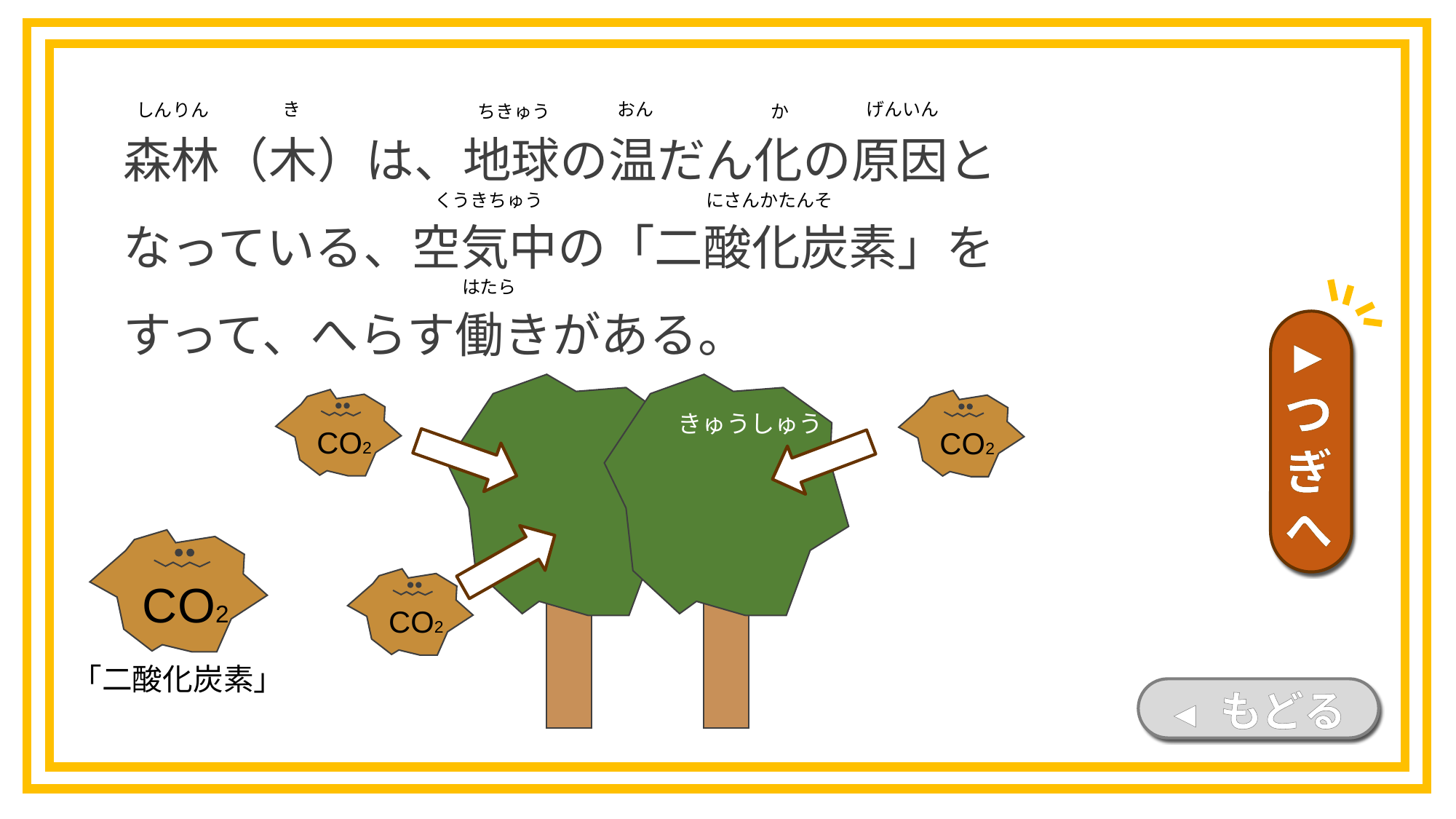

げんいん
き
おん
しんりん
か
森林（木）は、地球の温だん化の原因と
なっている、空気中の「二酸化炭素」を
すって、へらす働きがある。
ちきゅう
にさんかたんそ
くうきちゅう
はたら
►つぎへ

CO2

CO2

きゅうしゅう

CO2

CO2
「二酸化炭素」
◄ もどる